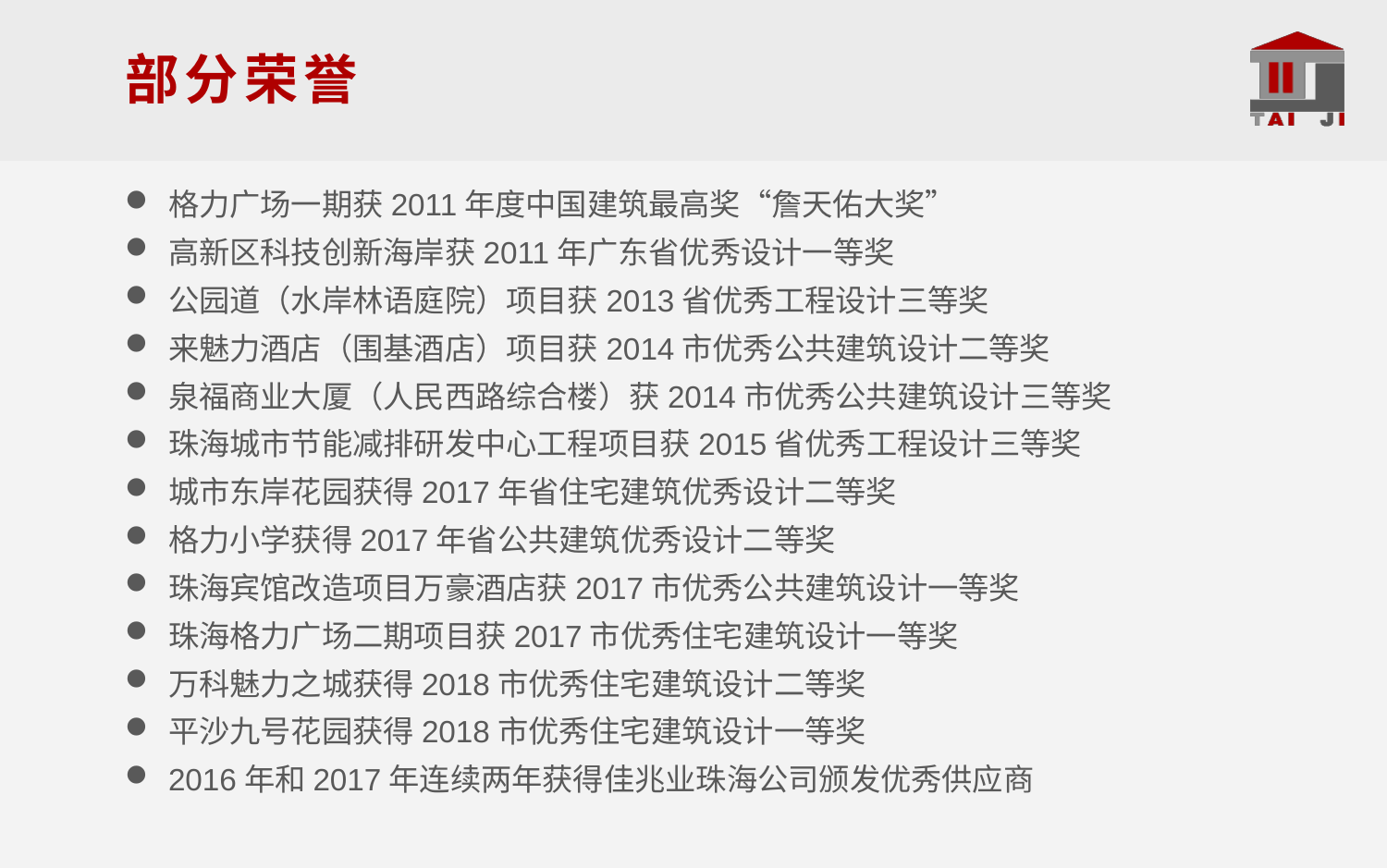

部分荣誉
格力广场一期获2011年度中国建筑最高奖“詹天佑大奖”
高新区科技创新海岸获2011年广东省优秀设计一等奖
公园道（水岸林语庭院）项目获2013省优秀工程设计三等奖
来魅力酒店（围基酒店）项目获2014市优秀公共建筑设计二等奖
泉福商业大厦（人民西路综合楼）获2014市优秀公共建筑设计三等奖
珠海城市节能减排研发中心工程项目获2015省优秀工程设计三等奖
城市东岸花园获得2017年省住宅建筑优秀设计二等奖
格力小学获得2017年省公共建筑优秀设计二等奖
珠海宾馆改造项目万豪酒店获2017市优秀公共建筑设计一等奖
珠海格力广场二期项目获2017市优秀住宅建筑设计一等奖
万科魅力之城获得2018市优秀住宅建筑设计二等奖
平沙九号花园获得2018市优秀住宅建筑设计一等奖
2016年和2017年连续两年获得佳兆业珠海公司颁发优秀供应商